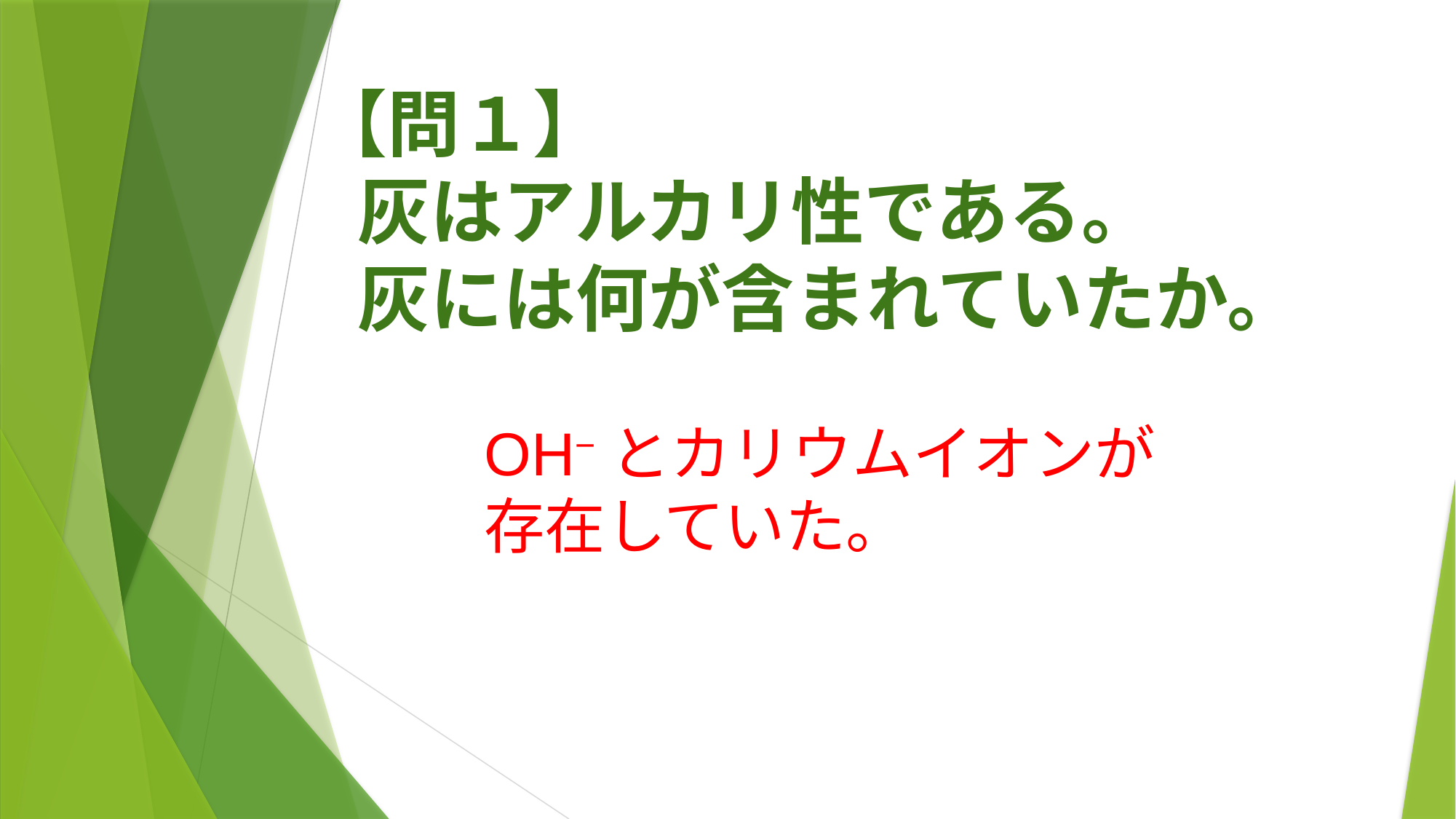

# 【問１】 灰はアルカリ性である。 灰には何が含まれていたか。
OH−とカリウムイオンが
存在していた。